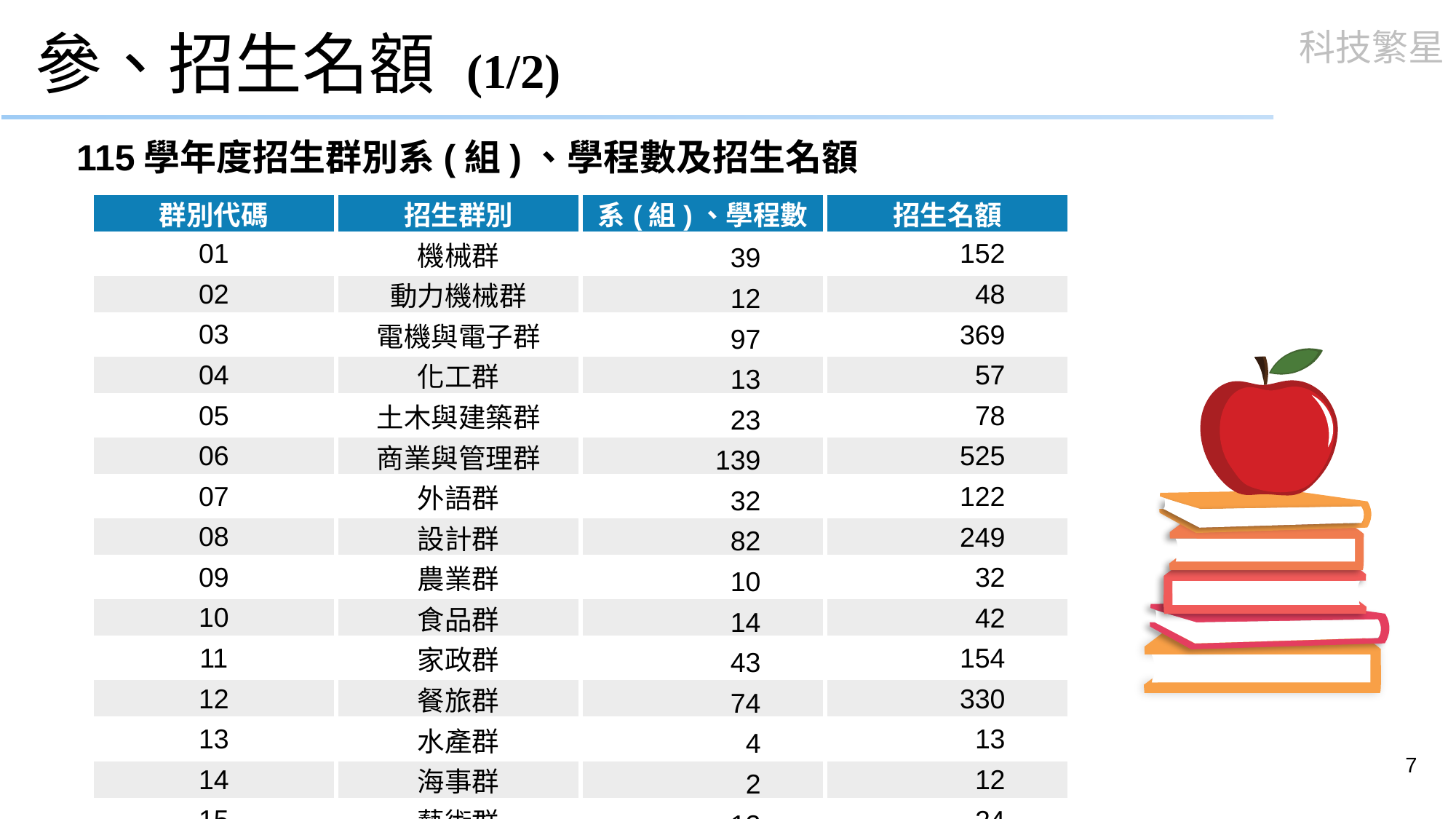

# 參、招生名額 (1/2)
115學年度招生群別系(組)、學程數及招生名額
| 群別代碼 | 招生群別 | 系(組)、學程數 | 招生名額 |
| --- | --- | --- | --- |
| 01 | 機械群 | 39 | 152 |
| 02 | 動力機械群 | 12 | 48 |
| 03 | 電機與電子群 | 97 | 369 |
| 04 | 化工群 | 13 | 57 |
| 05 | 土木與建築群 | 23 | 78 |
| 06 | 商業與管理群 | 139 | 525 |
| 07 | 外語群 | 32 | 122 |
| 08 | 設計群 | 82 | 249 |
| 09 | 農業群 | 10 | 32 |
| 10 | 食品群 | 14 | 42 |
| 11 | 家政群 | 43 | 154 |
| 12 | 餐旅群 | 74 | 330 |
| 13 | 水產群 | 4 | 13 |
| 14 | 海事群 | 2 | 12 |
| 15 | 藝術群 | 12 | 24 |
| 16 | 不分群 | 63 | 216 |
| 總計 |  | 659 | 2,423 |

7